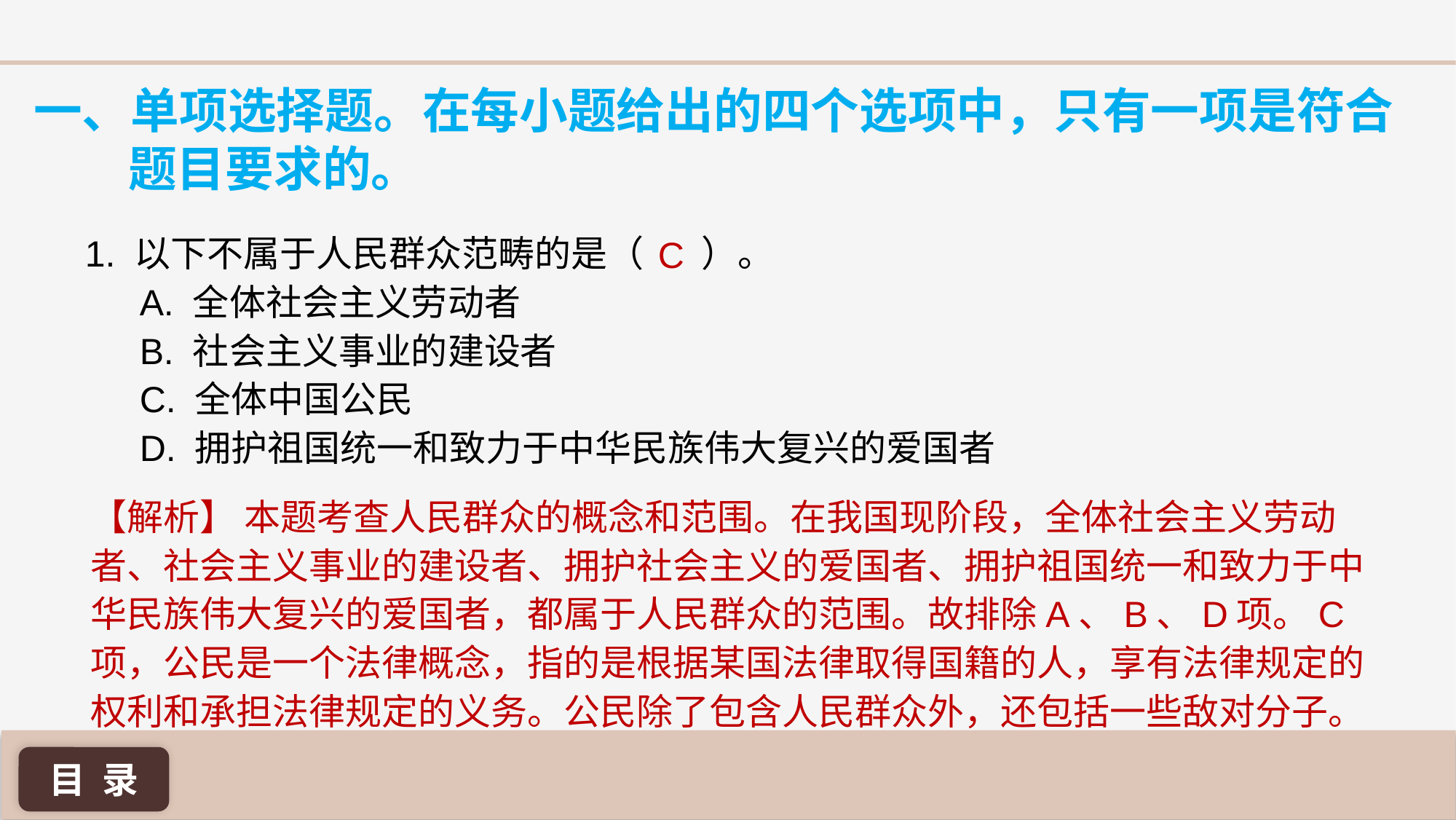

一、单项选择题。在每小题给出的四个选项中，只有一项是符合题目要求的。
C
1. 以下不属于人民群众范畴的是（       ）。
A. 全体社会主义劳动者
B. 社会主义事业的建设者
C. 全体中国公民
D. 拥护祖国统一和致力于中华民族伟大复兴的爱国者
【解析】 本题考查人民群众的概念和范围。在我国现阶段，全体社会主义劳动者、社会主义事业的建设者、拥护社会主义的爱国者、拥护祖国统一和致力于中华民族伟大复兴的爱国者，都属于人民群众的范围。故排除A、B、D项。C项，公民是一个法律概念，指的是根据某国法律取得国籍的人，享有法律规定的权利和承担法律规定的义务。公民除了包含人民群众外，还包括一些敌对分子。